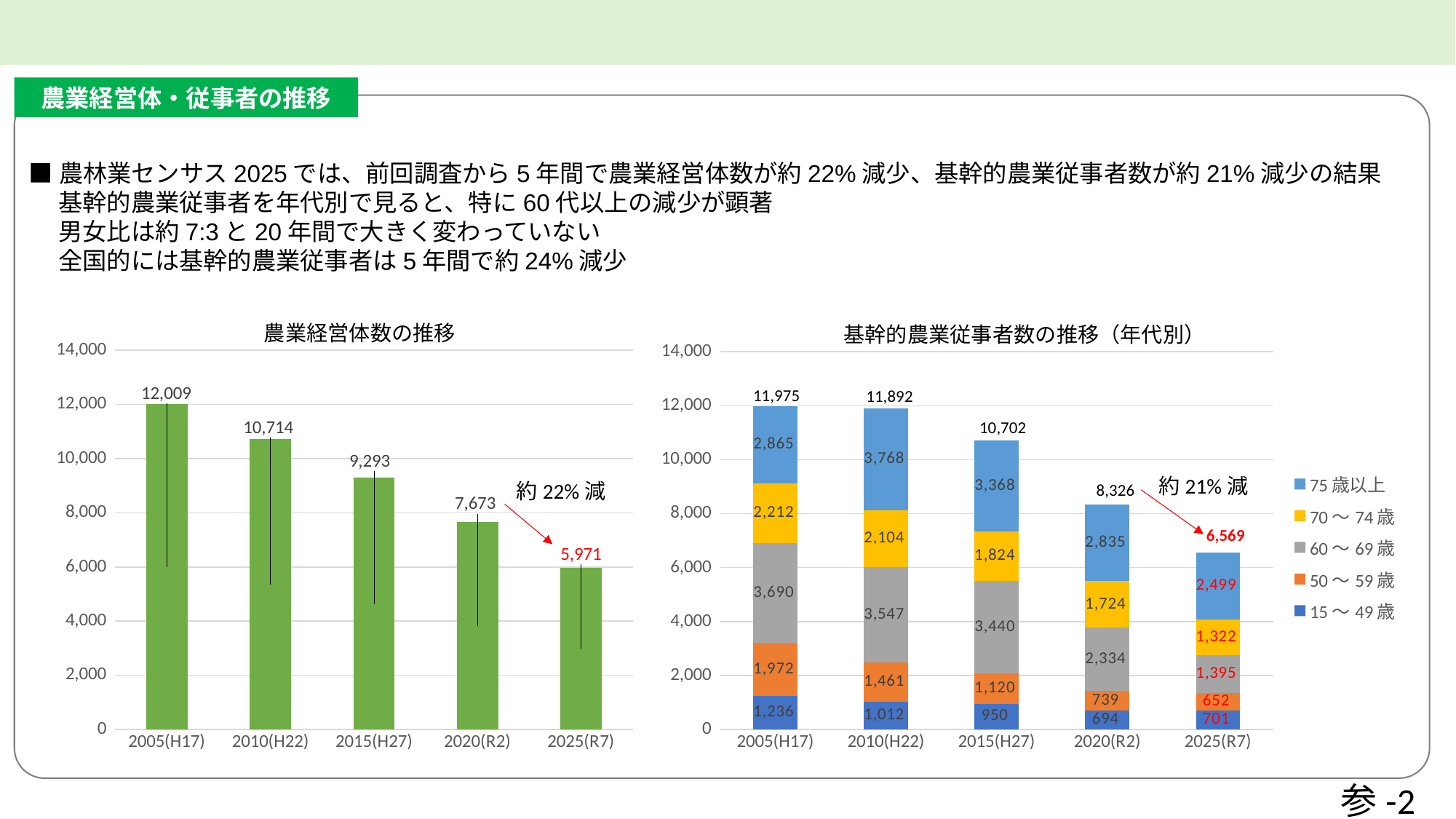

農業経営体・従事者の推移

■農林業センサス2025では、前回調査から5年間で農業経営体数が約22%減少、基幹的農業従事者数が約21%減少の結果
　 基幹的農業従事者を年代別で見ると、特に60代以上の減少が顕著
　 男女比は約7:3と20年間で大きく変わっていない
　 全国的には基幹的農業従事者は5年間で約24%減少
農業経営体数の推移
基幹的農業従事者数の推移（年代別）

### Chart

| Category | 農業経営体数 |
|---|---|
| 2005(H17) | 12009.0 |
| 2010(H22) | 10714.0 |
| 2015(H27) | 9293.0 |
| 2020(R2) | 7673.0 |
| 2025(R7) | 5971.0 |

### Chart

| Category | 15～49歳 | 50～59歳 | 60～69歳 | 70～74歳 | 75歳以上 |
|---|---|---|---|---|---|
| 2005(H17) | 1236.0 | 1972.0 | 3690.0 | 2212.0 | 2865.0 |
| 2010(H22) | 1012.0 | 1461.0 | 3547.0 | 2104.0 | 3768.0 |
| 2015(H27) | 950.0 | 1120.0 | 3440.0 | 1824.0 | 3368.0 |
| 2020(R2) | 694.0 | 739.0 | 2334.0 | 1724.0 | 2835.0 |
| 2025(R7) | 701.0 | 652.0 | 1395.0 | 1322.0 | 2499.0 |
11,975
11,892
10,702
約21%減
約22%減
8,326
6,569
参-2